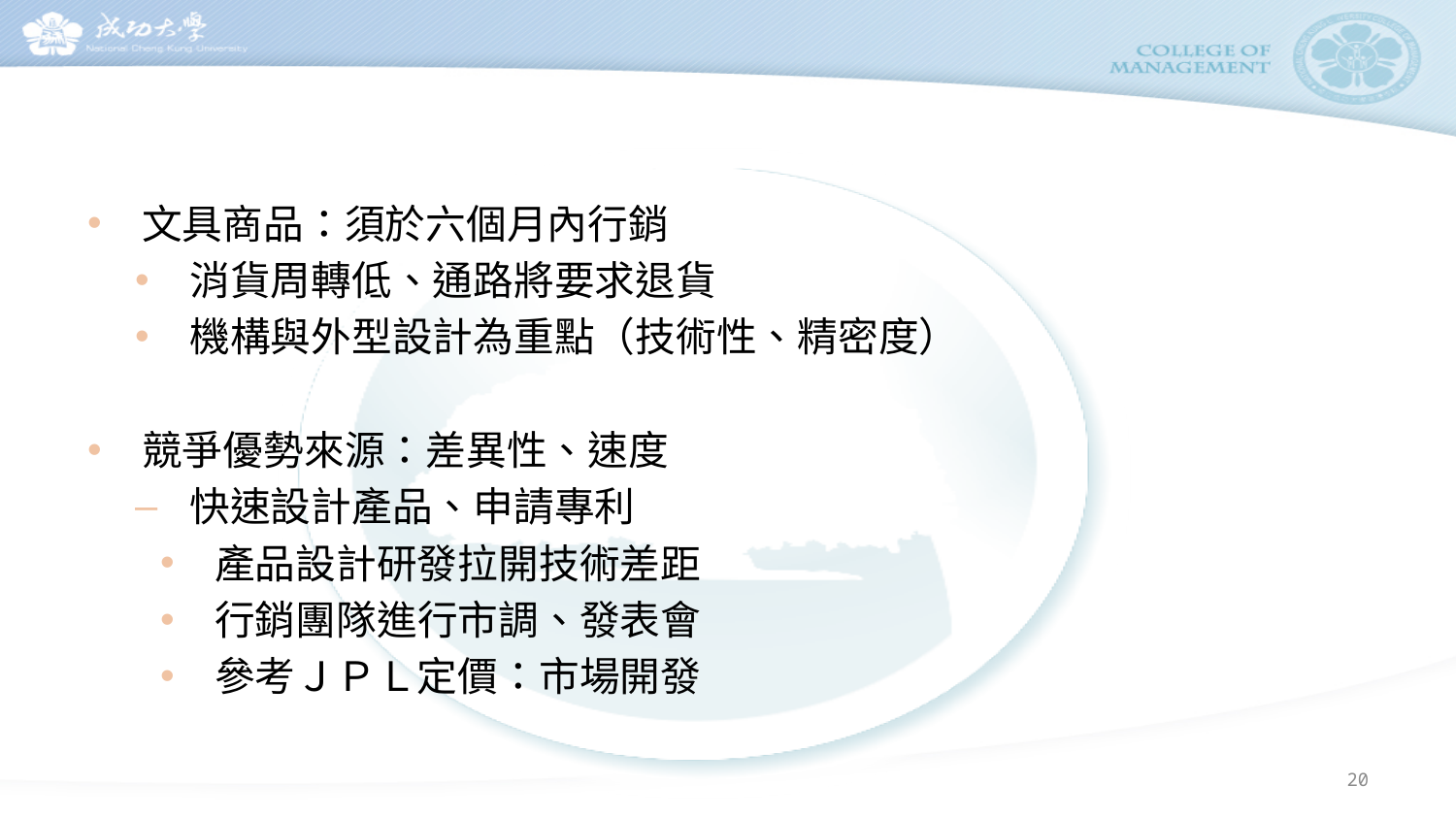

#
文具商品：須於六個月內行銷
消貨周轉低、通路將要求退貨
機構與外型設計為重點（技術性、精密度）

競爭優勢來源：差異性、速度
快速設計產品、申請專利
產品設計研發拉開技術差距
行銷團隊進行市調、發表會
參考ＪＰＬ定價：市場開發

20